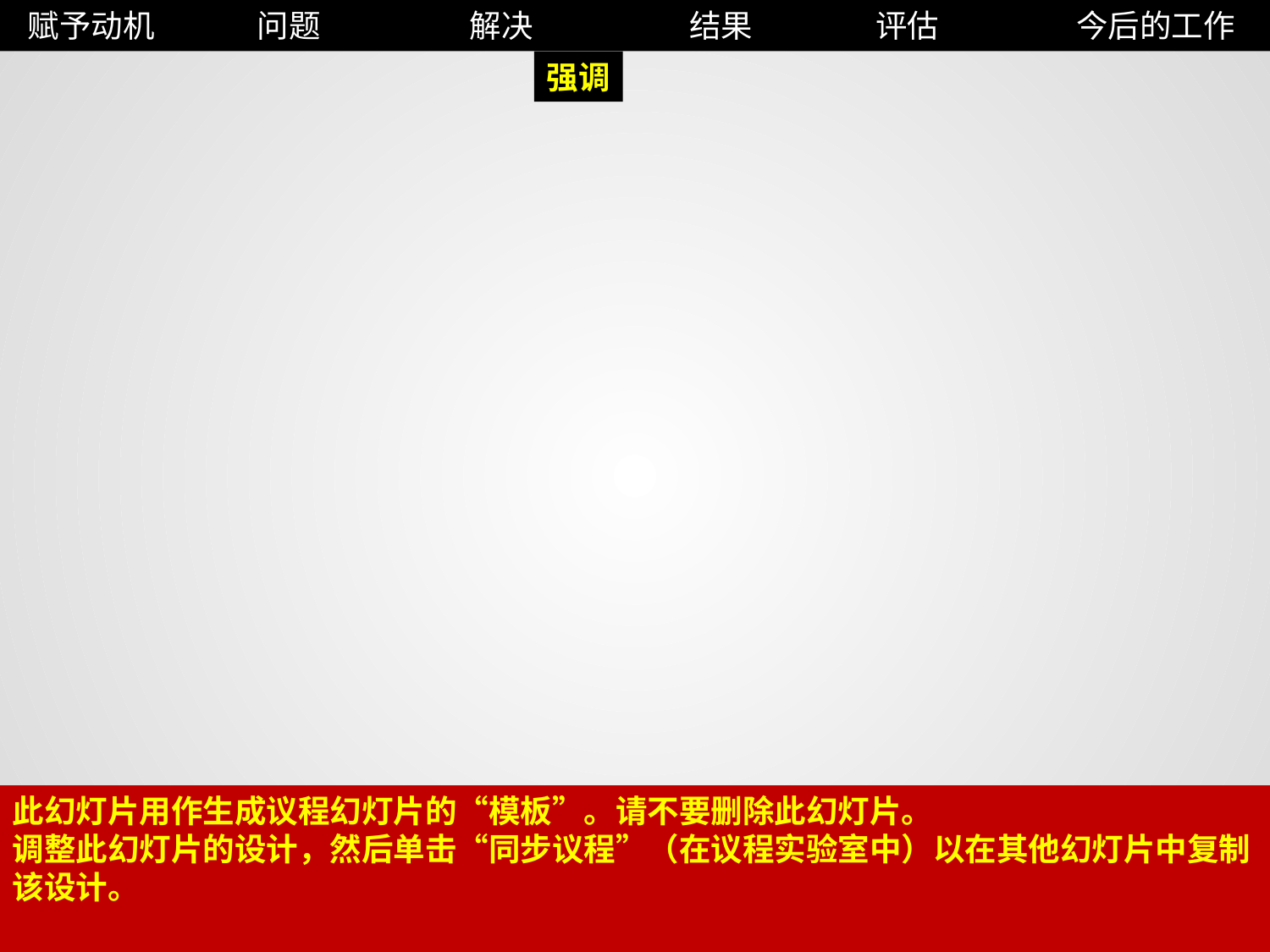

赋予动机

问题

解决

结果

评估

今后的工作

强调
此幻灯片用作生成议程幻灯片的“模板”。请不要删除此幻灯片。
调整此幻灯片的设计，然后单击“同步议程”（在议程实验室中）以在其他幻灯片中复制该设计。